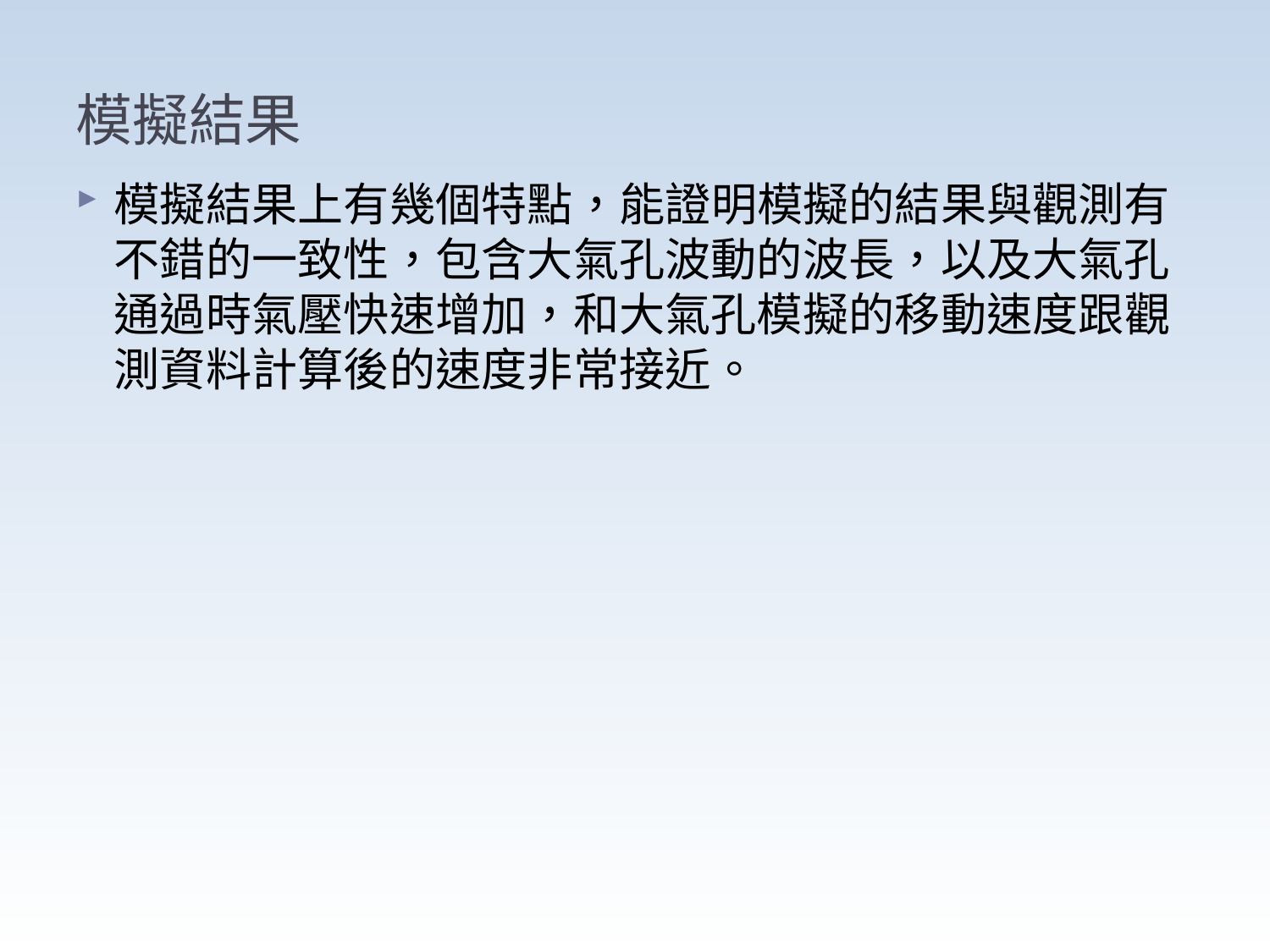

# 模擬結果
模擬結果上有幾個特點，能證明模擬的結果與觀測有不錯的一致性，包含大氣孔波動的波長，以及大氣孔通過時氣壓快速增加，和大氣孔模擬的移動速度跟觀測資料計算後的速度非常接近。